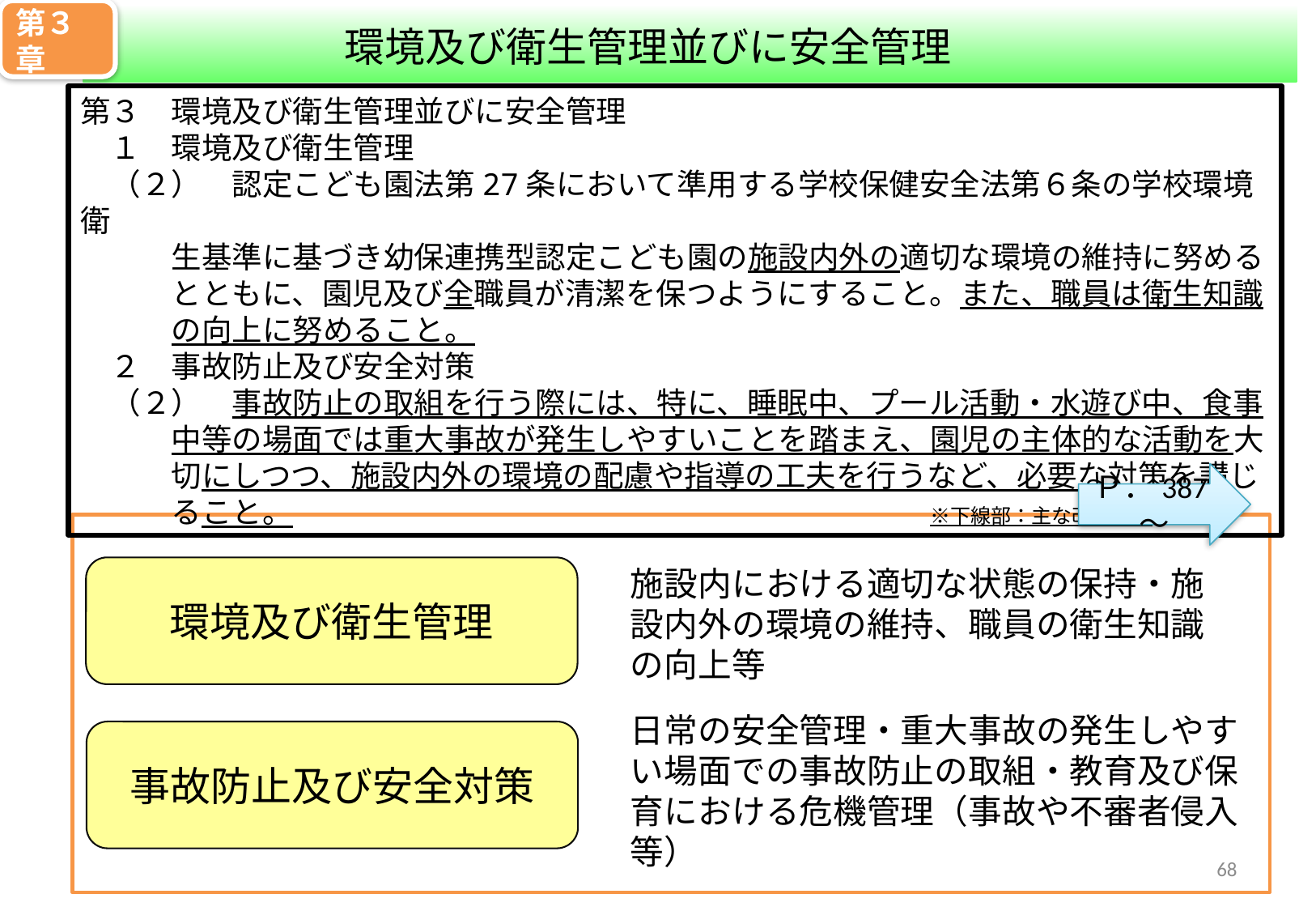

第３章

環境及び衛生管理並びに安全管理
第３　環境及び衛生管理並びに安全管理
　１　環境及び衛生管理
　（２）　認定こども園法第27条において準用する学校保健安全法第６条の学校環境衛
　　　生基準に基づき幼保連携型認定こども園の施設内外の適切な環境の維持に努める
　　　とともに、園児及び全職員が清潔を保つようにすること。また、職員は衛生知識
　　　の向上に努めること。
　２　事故防止及び安全対策
　（２）　事故防止の取組を行う際には、特に、睡眠中、プール活動・水遊び中、食事
　　　中等の場面では重大事故が発生しやすいことを踏まえ、園児の主体的な活動を大
　　　切にしつつ、施設内外の環境の配慮や指導の工夫を行うなど、必要な対策を講じ
　　　ること。　　　　　　　　　　　　　　　　　　　　　※下線部：主な改訂箇所
Ｐ．387～

施設内における適切な状態の保持・施設内外の環境の維持、職員の衛生知識の向上等
環境及び衛生管理
日常の安全管理・重大事故の発生しやすい場面での事故防止の取組・教育及び保育における危機管理（事故や不審者侵入等）
事故防止及び安全対策
68